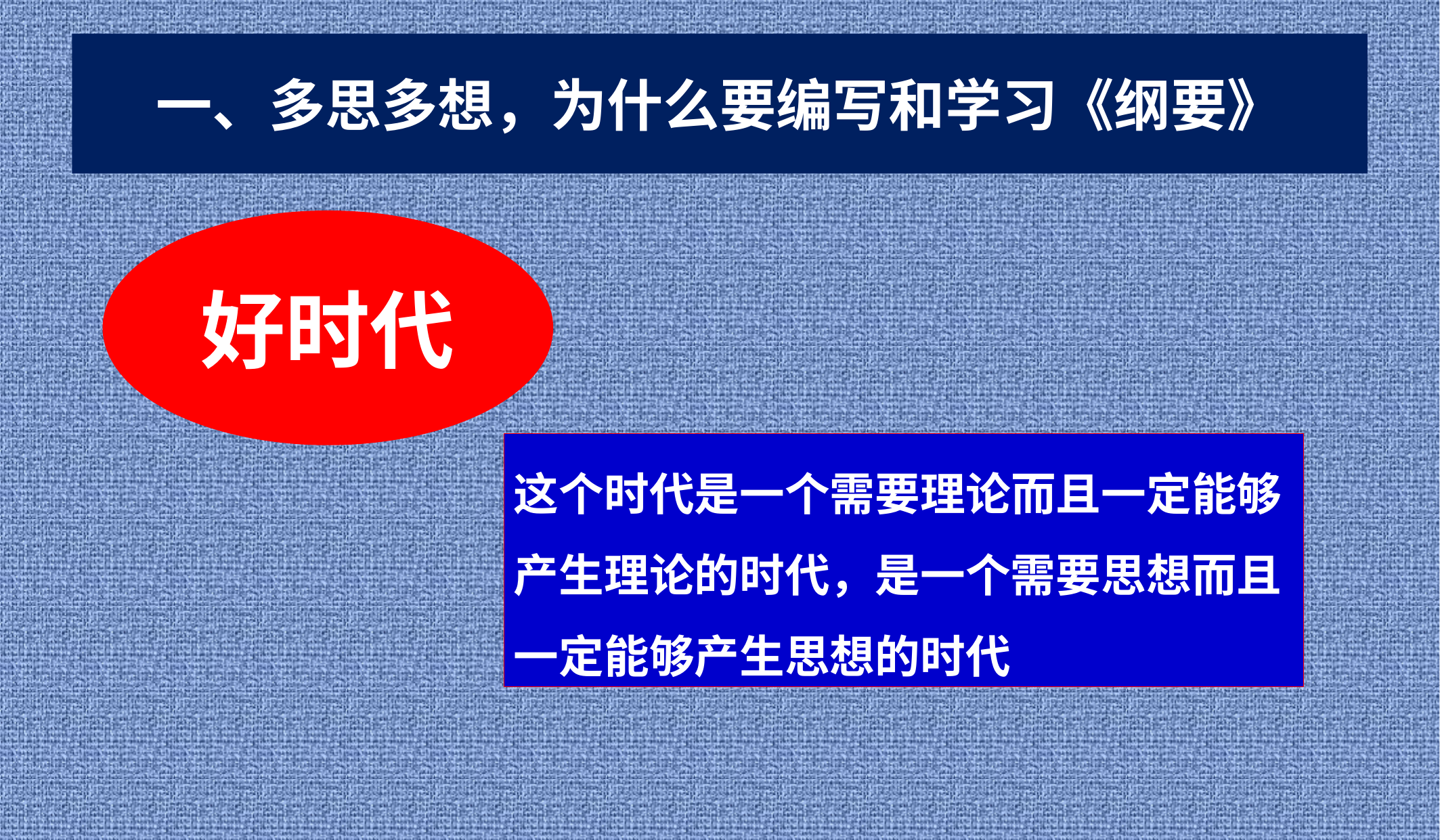

# 一、多思多想，为什么要编写和学习《纲要》
好时代
这个时代是一个需要理论而且一定能够产生理论的时代，是一个需要思想而且一定能够产生思想的时代